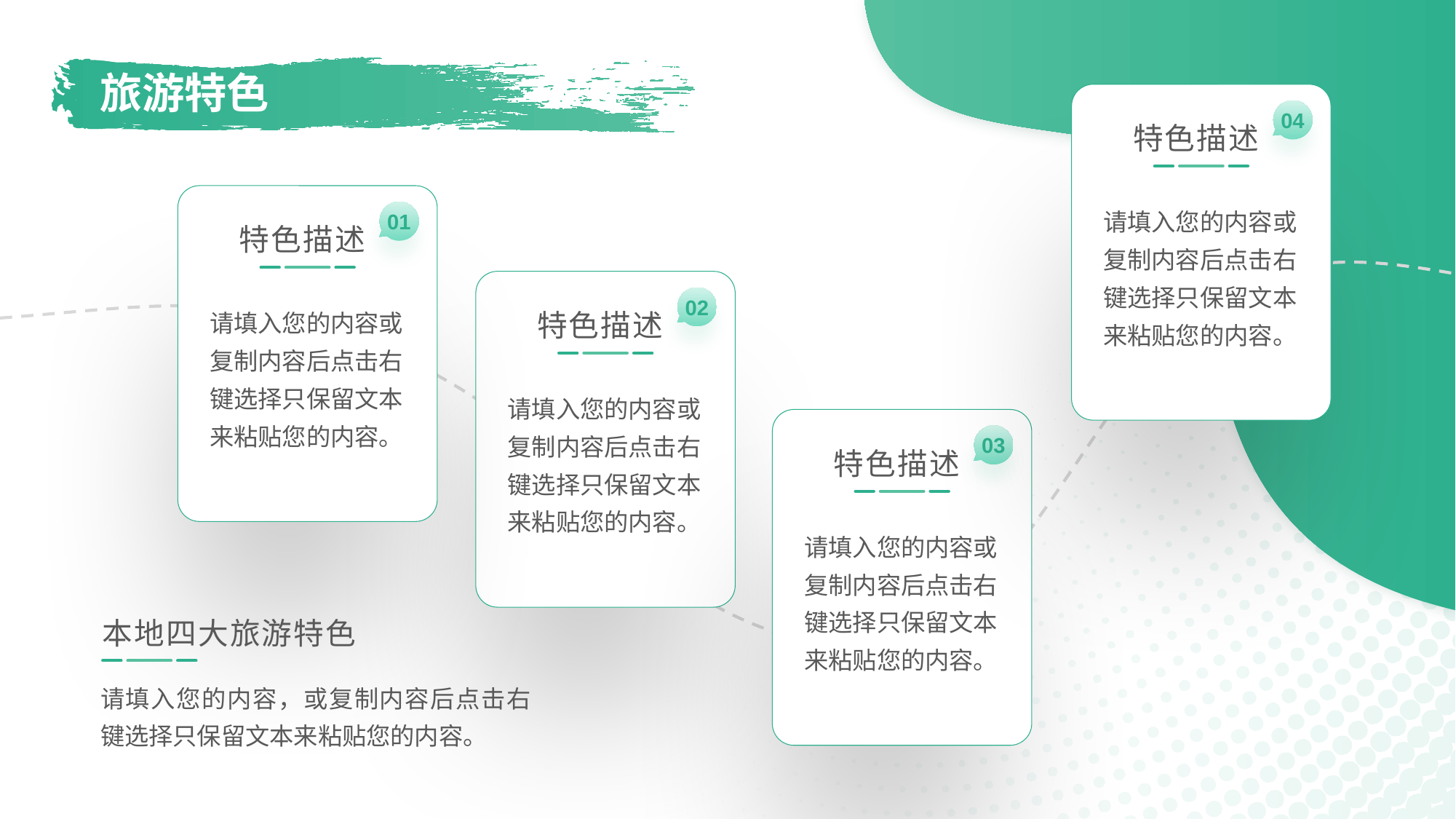

# 旅游特色

04
特色描述

请填入您的内容或复制内容后点击右键选择只保留文本来粘贴您的内容。
01
特色描述

02
请填入您的内容或复制内容后点击右键选择只保留文本来粘贴您的内容。
特色描述
请填入您的内容或复制内容后点击右键选择只保留文本来粘贴您的内容。

03
特色描述
请填入您的内容或复制内容后点击右键选择只保留文本来粘贴您的内容。
本地四大旅游特色
请填入您的内容，或复制内容后点击右键选择只保留文本来粘贴您的内容。